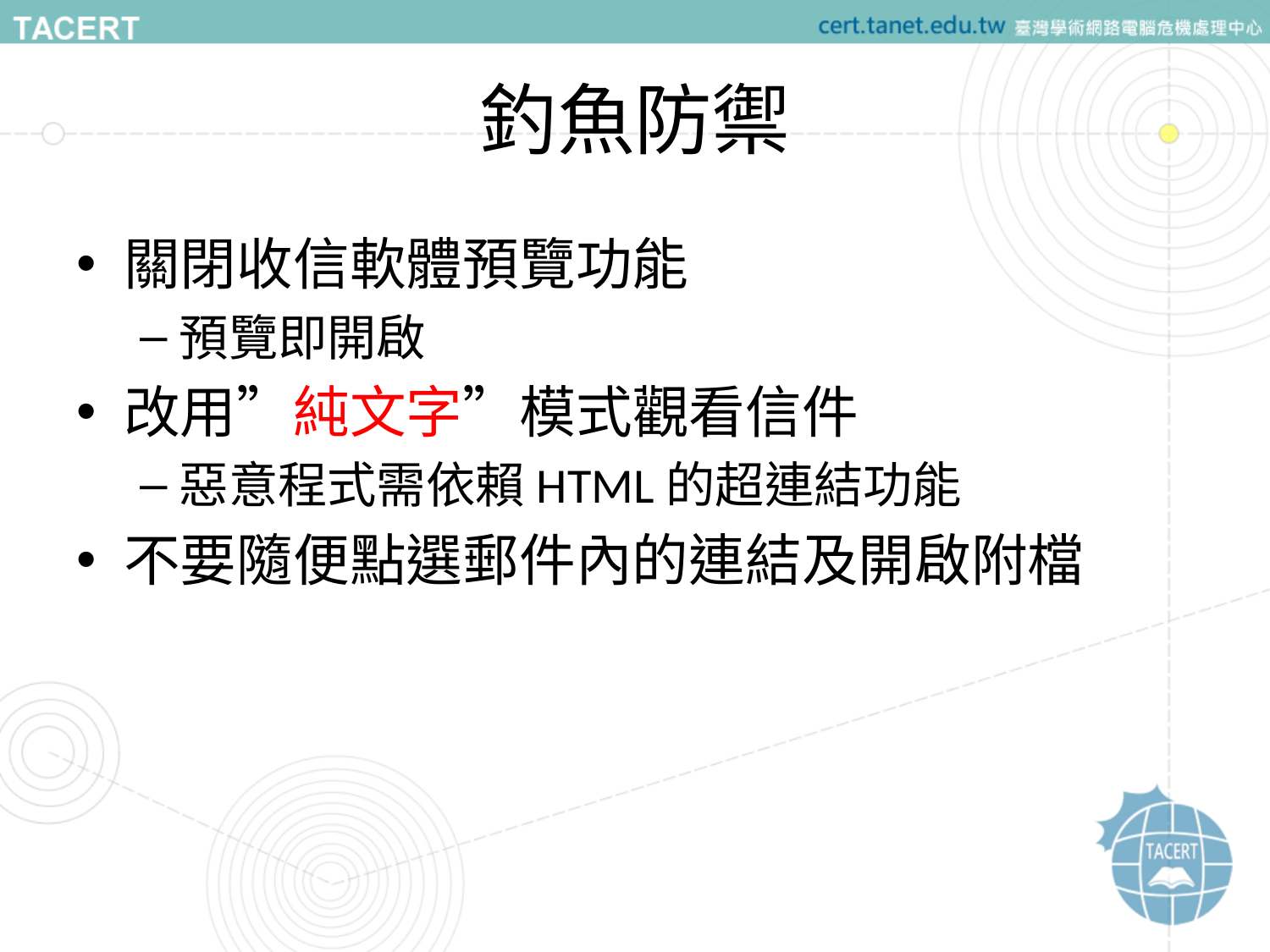

# 釣魚防禦
關閉收信軟體預覽功能
預覽即開啟
改用”純文字”模式觀看信件
惡意程式需依賴HTML的超連結功能
不要隨便點選郵件內的連結及開啟附檔